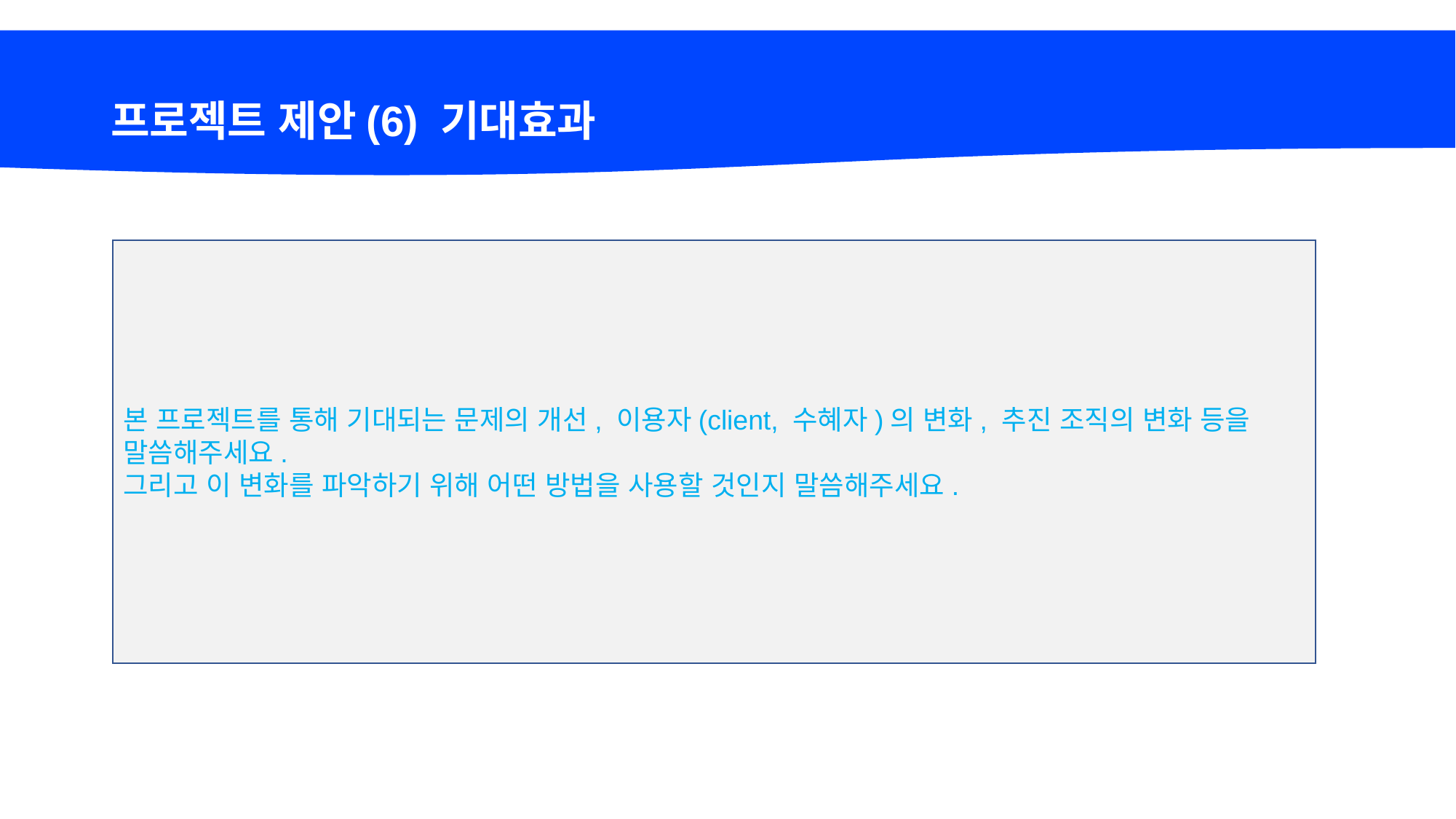

# 프로젝트 제안(6) 기대효과
본 프로젝트를 통해 기대되는 문제의 개선, 이용자(client, 수혜자)의 변화, 추진 조직의 변화 등을
말씀해주세요.
그리고 이 변화를 파악하기 위해 어떤 방법을 사용할 것인지 말씀해주세요.